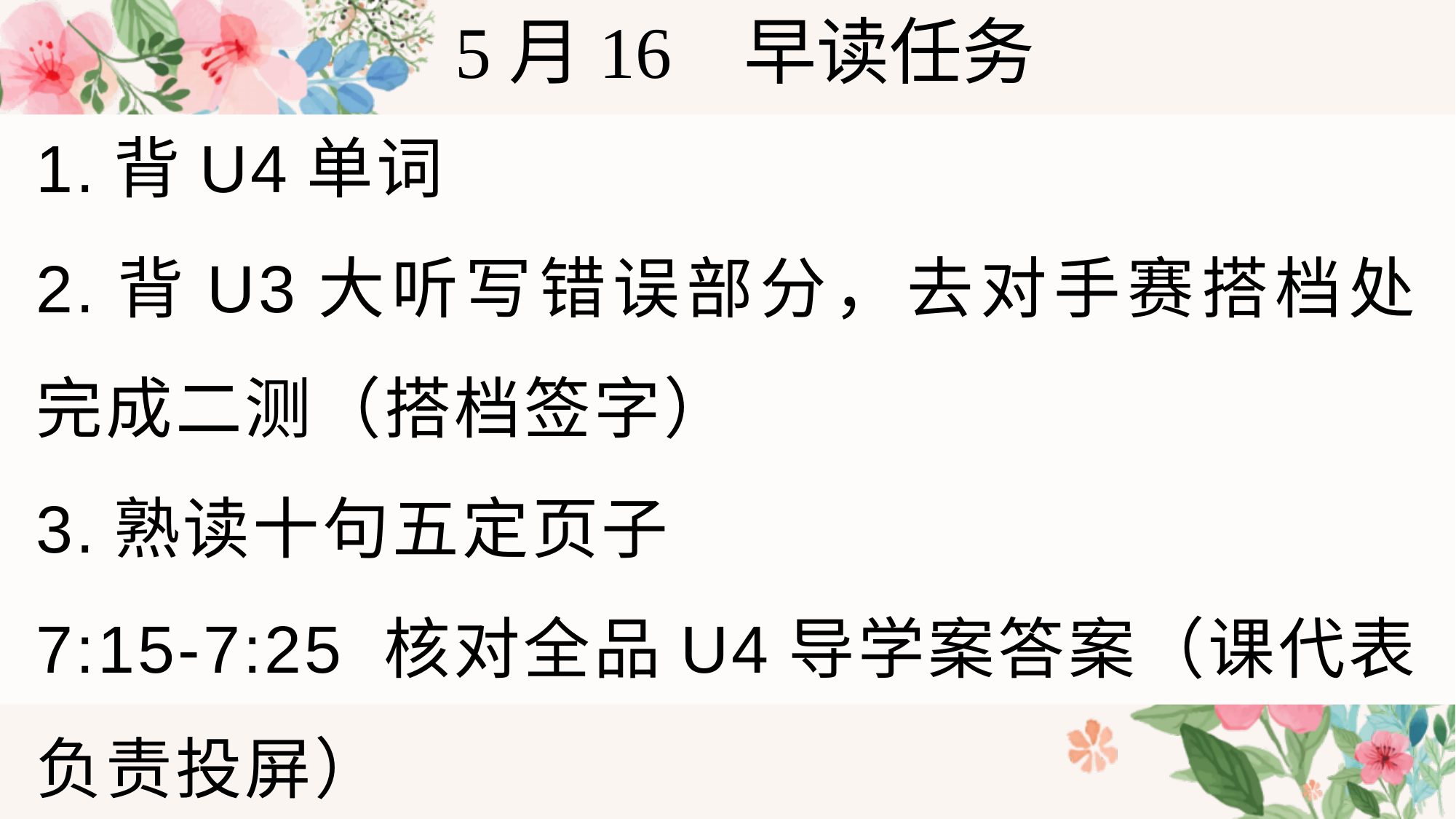

5月16   早读任务
1.背U4单词
2.背U3大听写错误部分，去对手赛搭档处完成二测（搭档签字）
3.熟读十句五定页子
7:15-7:25 核对全品U4导学案答案（课代表负责投屏）